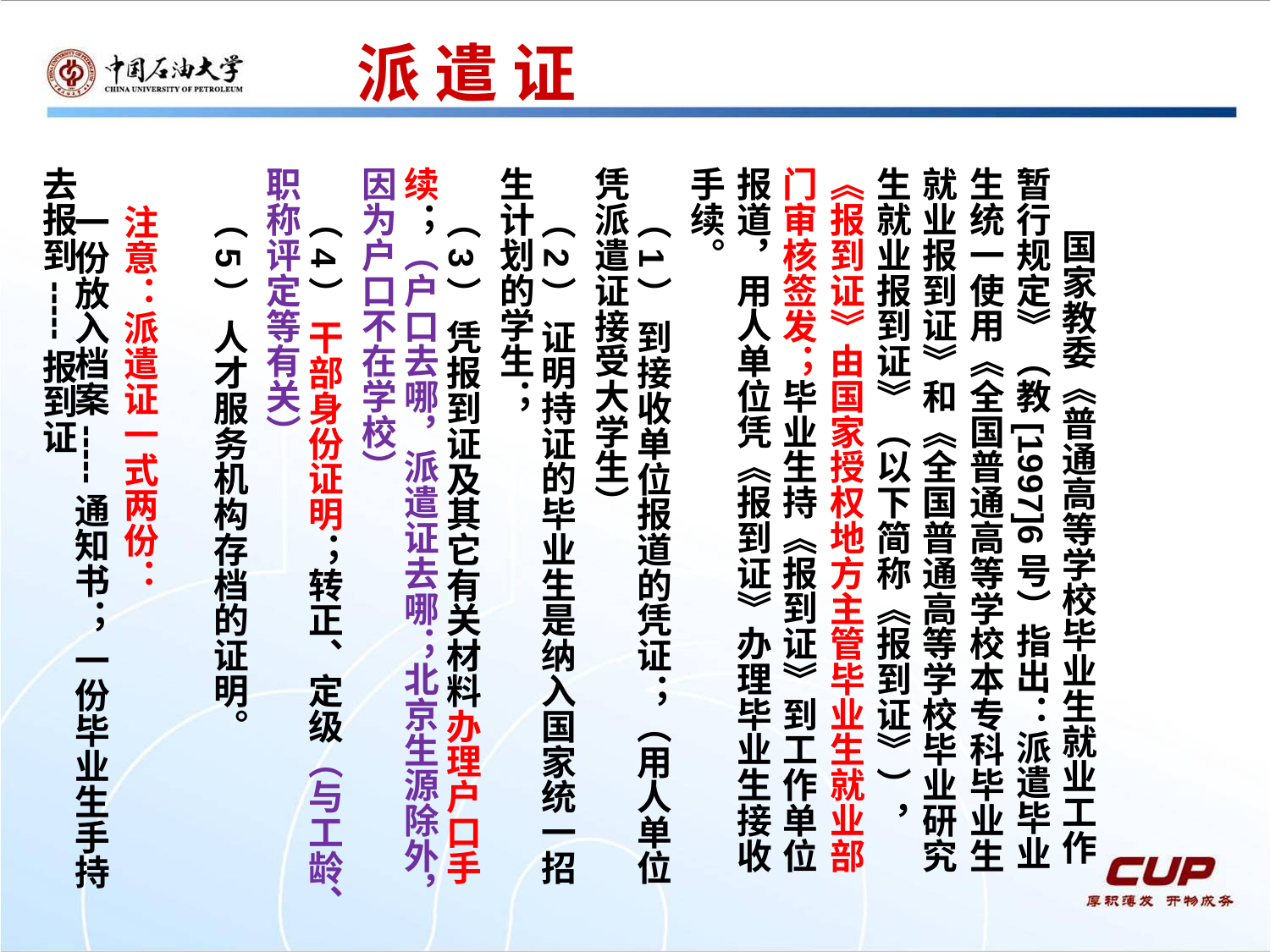

# 派 遣 证
  国家教委《普通高等学校毕业生就业工作暂行规定》（教[1997]6号）指出：派遣毕业生统一使用《全国普通高等学校本专科毕业生就业报到证》和《全国普通高等学校毕业研究生就业报到证》（以下简称《报到证》），《报到证》由国家授权地方主管毕业生就业部门审核签发；毕业生持《报到证》到工作单位报道，用人单位凭《报到证》办理毕业生接收手续。
（1） 到接收单位报道的凭证；（用人单位凭派遣证接受大学生）
（2） 证明持证的毕业生是纳入国家统一招生计划的学生；
（3） 凭报到证及其它有关材料办理户口手续；（户口去哪，派遣证去哪；北京生源除外，因为户口不在学校）
（4） 干部身份证明；转正、定级（与工龄、职称评定等有关）
（5） 人才服务机构存档的证明。

注意：派遣证一式两份：
一份放入档案-----通知书； 一份毕业生手持去报到-----报到证